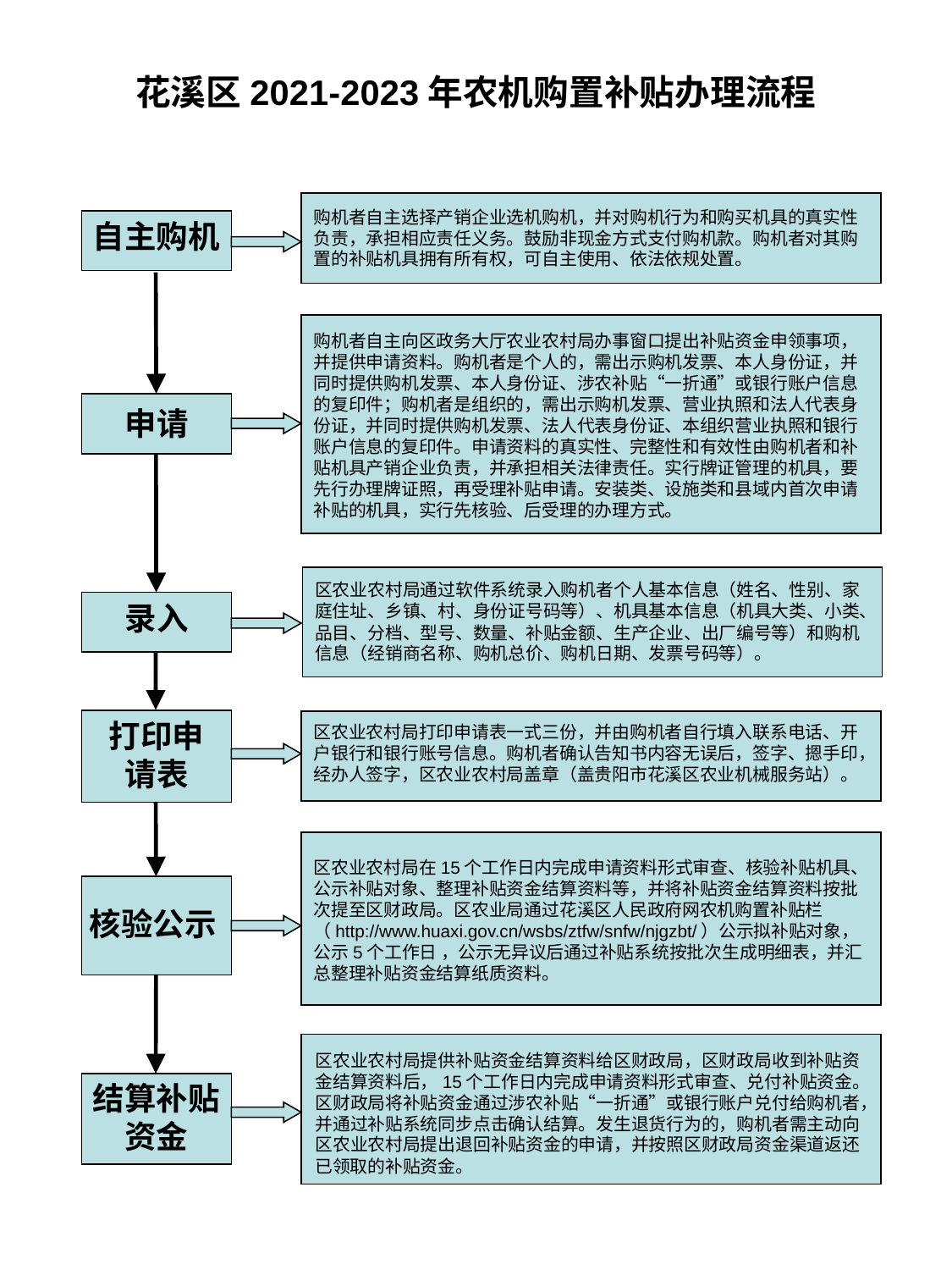

花溪区2021-2023年农机购置补贴办理流程

购机者自主选择产销企业选机购机，并对购机行为和购买机具的真实性负责，承担相应责任义务。鼓励非现金方式支付购机款。购机者对其购置的补贴机具拥有所有权，可自主使用、依法依规处置。
自主购机

购机者自主向区政务大厅农业农村局办事窗口提出补贴资金申领事项，并提供申请资料。购机者是个人的，需出示购机发票、本人身份证，并同时提供购机发票、本人身份证、涉农补贴“一折通”或银行账户信息的复印件；购机者是组织的，需出示购机发票、营业执照和法人代表身份证，并同时提供购机发票、法人代表身份证、本组织营业执照和银行账户信息的复印件。申请资料的真实性、完整性和有效性由购机者和补贴机具产销企业负责，并承担相关法律责任。实行牌证管理的机具，要先行办理牌证照，再受理补贴申请。安装类、设施类和县域内首次申请补贴的机具，实行先核验、后受理的办理方式。

申请

区农业农村局通过软件系统录入购机者个人基本信息（姓名、性别、家庭住址、乡镇、村、身份证号码等）、机具基本信息（机具大类、小类、品目、分档、型号、数量、补贴金额、生产企业、出厂编号等）和购机信息（经销商名称、购机总价、购机日期、发票号码等）。

录入

打印申请表

区农业农村局打印申请表一式三份，并由购机者自行填入联系电话、开户银行和银行账号信息。购机者确认告知书内容无误后，签字、摁手印，经办人签字，区农业农村局盖章（盖贵阳市花溪区农业机械服务站）。

区农业农村局在15个工作日内完成申请资料形式审查、核验补贴机具、公示补贴对象、整理补贴资金结算资料等，并将补贴资金结算资料按批次提至区财政局。区农业局通过花溪区人民政府网农机购置补贴栏（http://www.huaxi.gov.cn/wsbs/ztfw/snfw/njgzbt/）公示拟补贴对象，公示5个工作日 ，公示无异议后通过补贴系统按批次生成明细表，并汇总整理补贴资金结算纸质资料。

核验公示

区农业农村局提供补贴资金结算资料给区财政局，区财政局收到补贴资金结算资料后，15个工作日内完成申请资料形式审查、兑付补贴资金。区财政局将补贴资金通过涉农补贴“一折通”或银行账户兑付给购机者，并通过补贴系统同步点击确认结算。发生退货行为的，购机者需主动向区农业农村局提出退回补贴资金的申请，并按照区财政局资金渠道返还已领取的补贴资金。
结算补贴资金